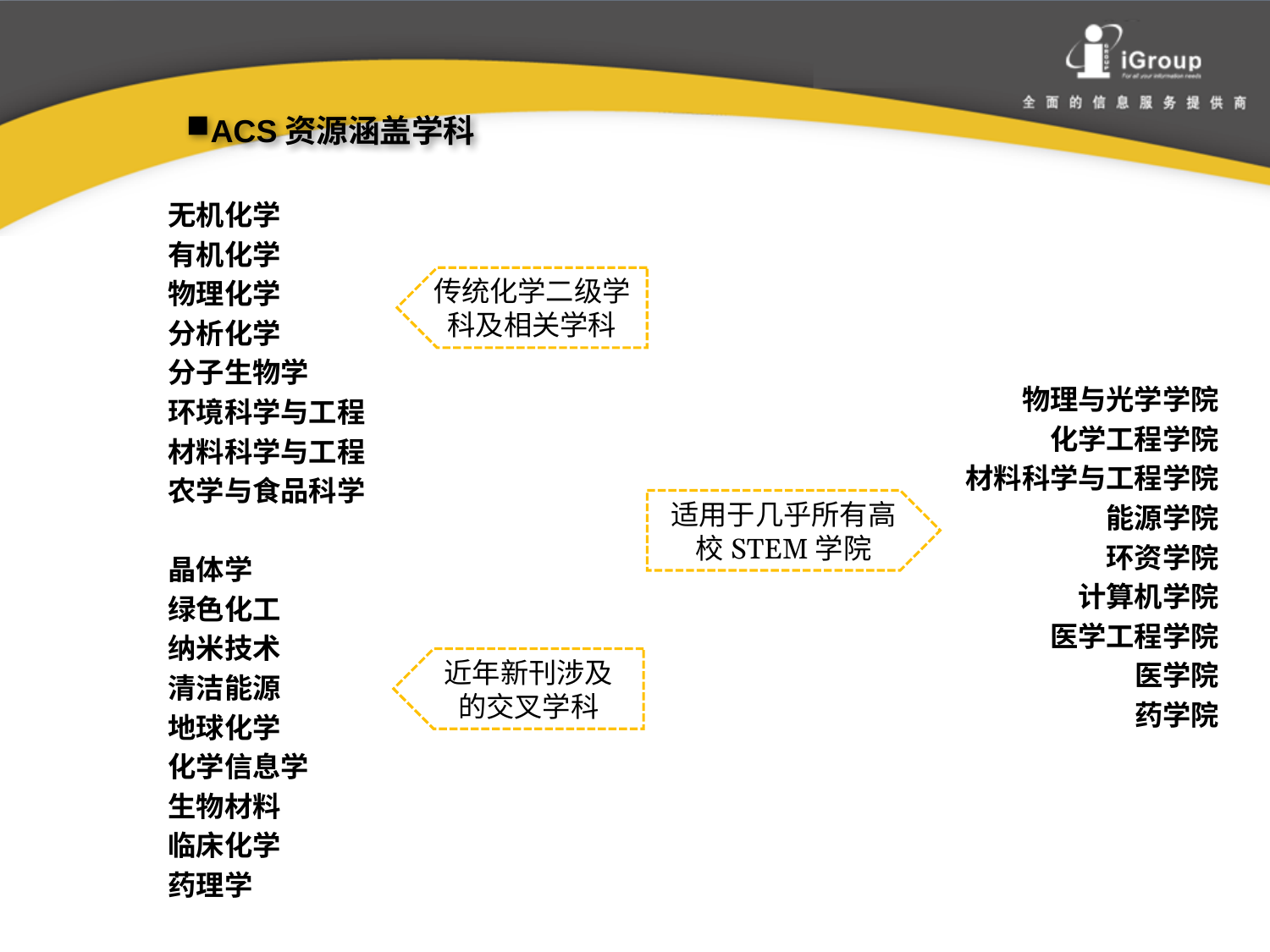

ACS资源涵盖学科
无机化学
有机化学
物理化学
分析化学
分子生物学
环境科学与工程
材料科学与工程
农学与食品科学

晶体学
绿色化工
纳米技术
清洁能源
地球化学
化学信息学
生物材料
临床化学
药理学
传统化学二级学科及相关学科
物理与光学学院
化学工程学院
材料科学与工程学院
能源学院
环资学院
计算机学院
医学工程学院
医学院
药学院
适用于几乎所有高校STEM学院
近年新刊涉及
的交叉学科